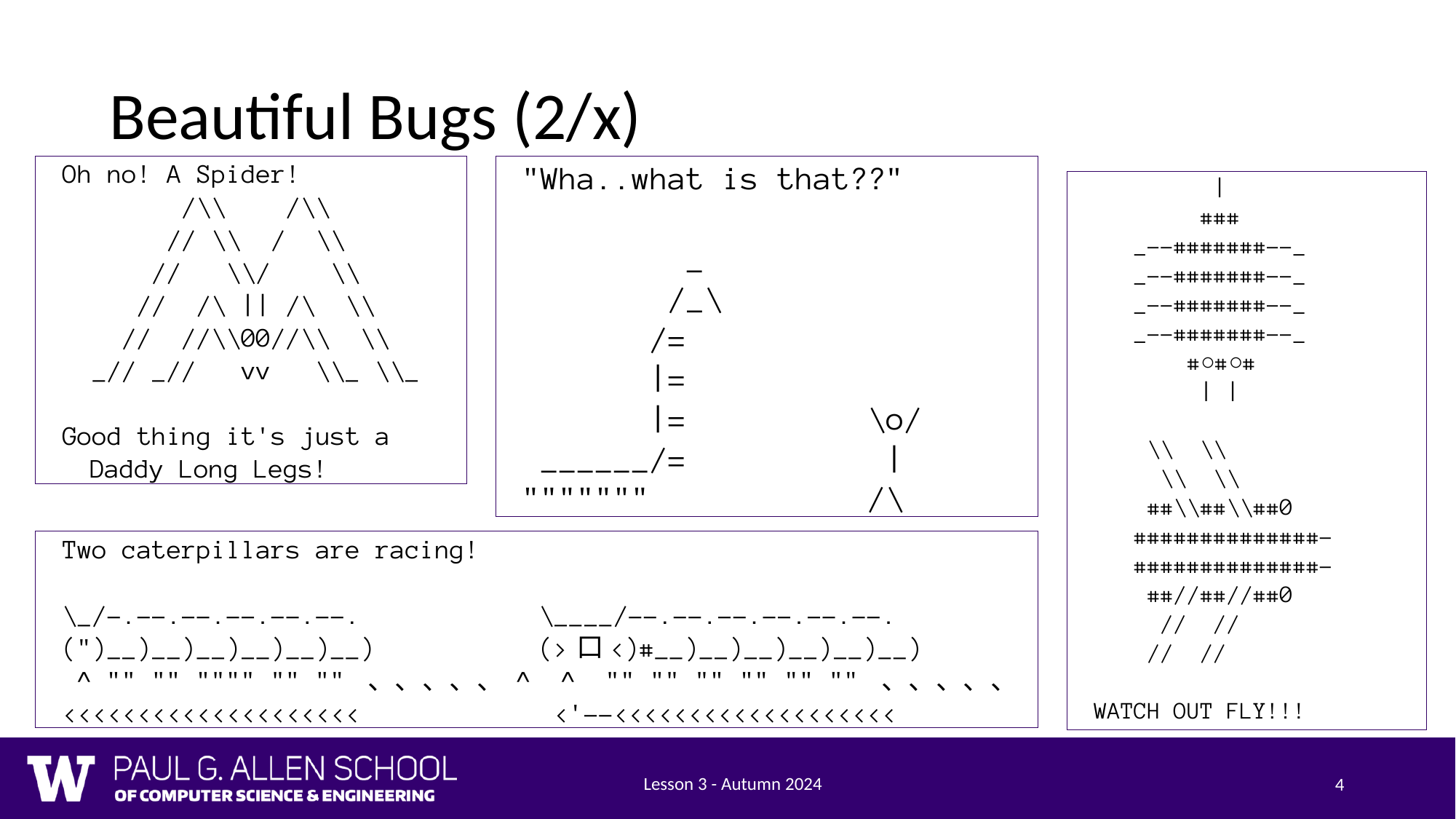

# Beautiful Bugs (2/x)
Oh no! A Spider!
        /\\    /\\
       // \\  /  \\
      //   \\/    \\
     //  /\ || /\  \\
    //  //\\00//\\  \\
  _// _//   vv   \\_ \\_

Good thing it's just a Daddy Long Legs!
"Wha..what is that??"

         _
        /_\
       /=
       |=
       |=          \o/
 ______/=           |
"""""""            /\
         |
        ###
   _--#######--_
   _--#######--_
   _--#######--_
   _--#######--_
       #○#○#
        | |

    \\  \\
     \\  \\
    ##\\##\\##0
   ##############-
   ##############-
    ##//##//##0
     //  //
    //  //

WATCH OUT FLY!!!
Two caterpillars are racing!

\_/-.--.--.--.--.--.            \____/--.--.--.--.--.--.
(")__)__)__)__)__)__)           (>口<)#__)__)__)__)__)__)
 ^ "" "" """" "" "" 、、、、、 ^  ^  "" "" "" "" "" "" 、、、、、
<<<<<<<<<<<<<<<<<<<<             <'--<<<<<<<<<<<<<<<<<<<
Lesson 3 - Autumn 2024
4